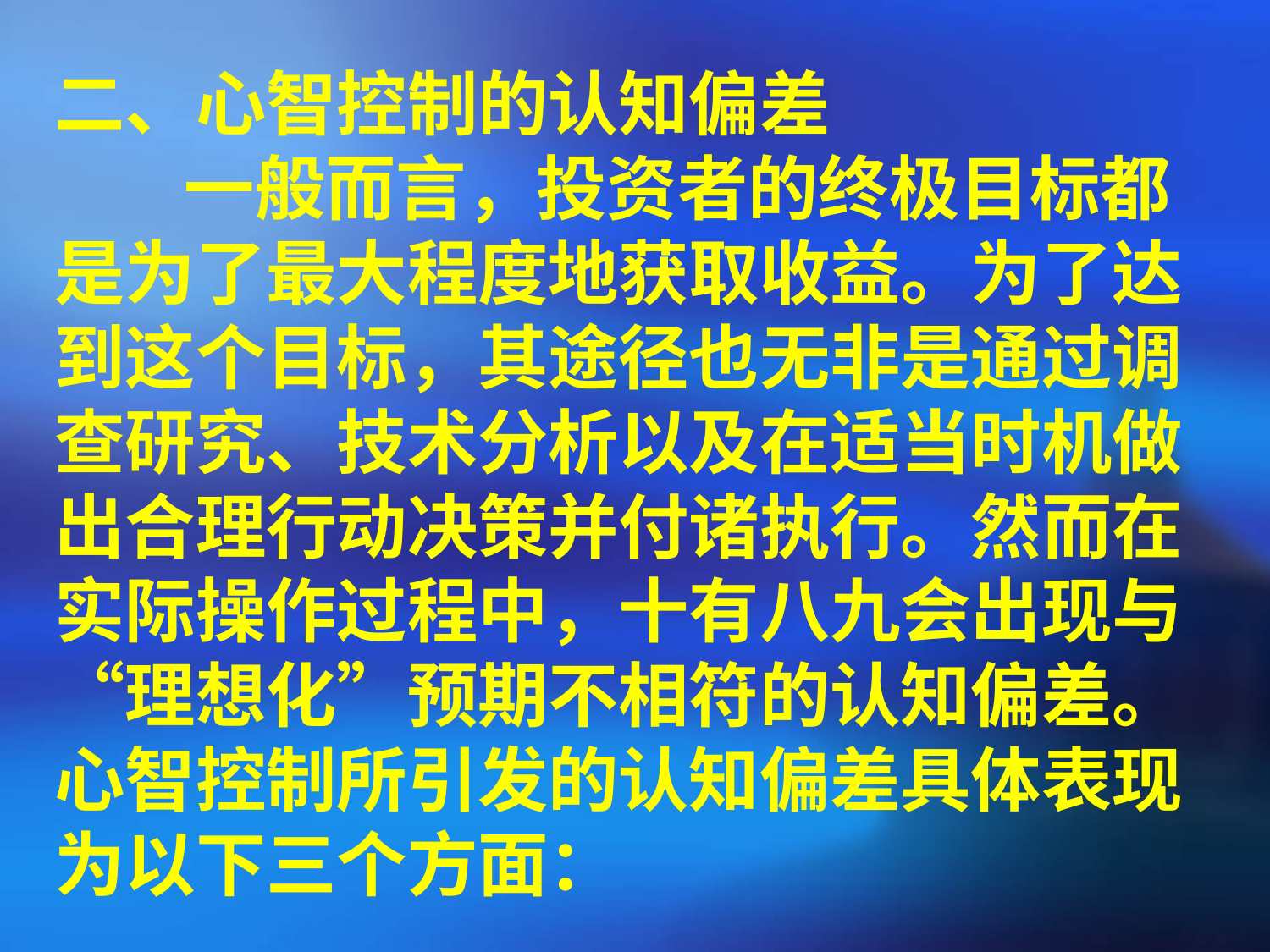

二、心智控制的认知偏差
       一般而言，投资者的终极目标都是为了最大程度地获取收益。为了达到这个目标，其途径也无非是通过调查研究、技术分析以及在适当时机做出合理行动决策并付诸执行。然而在实际操作过程中，十有八九会出现与“理想化”预期不相符的认知偏差。心智控制所引发的认知偏差具体表现为以下三个方面：